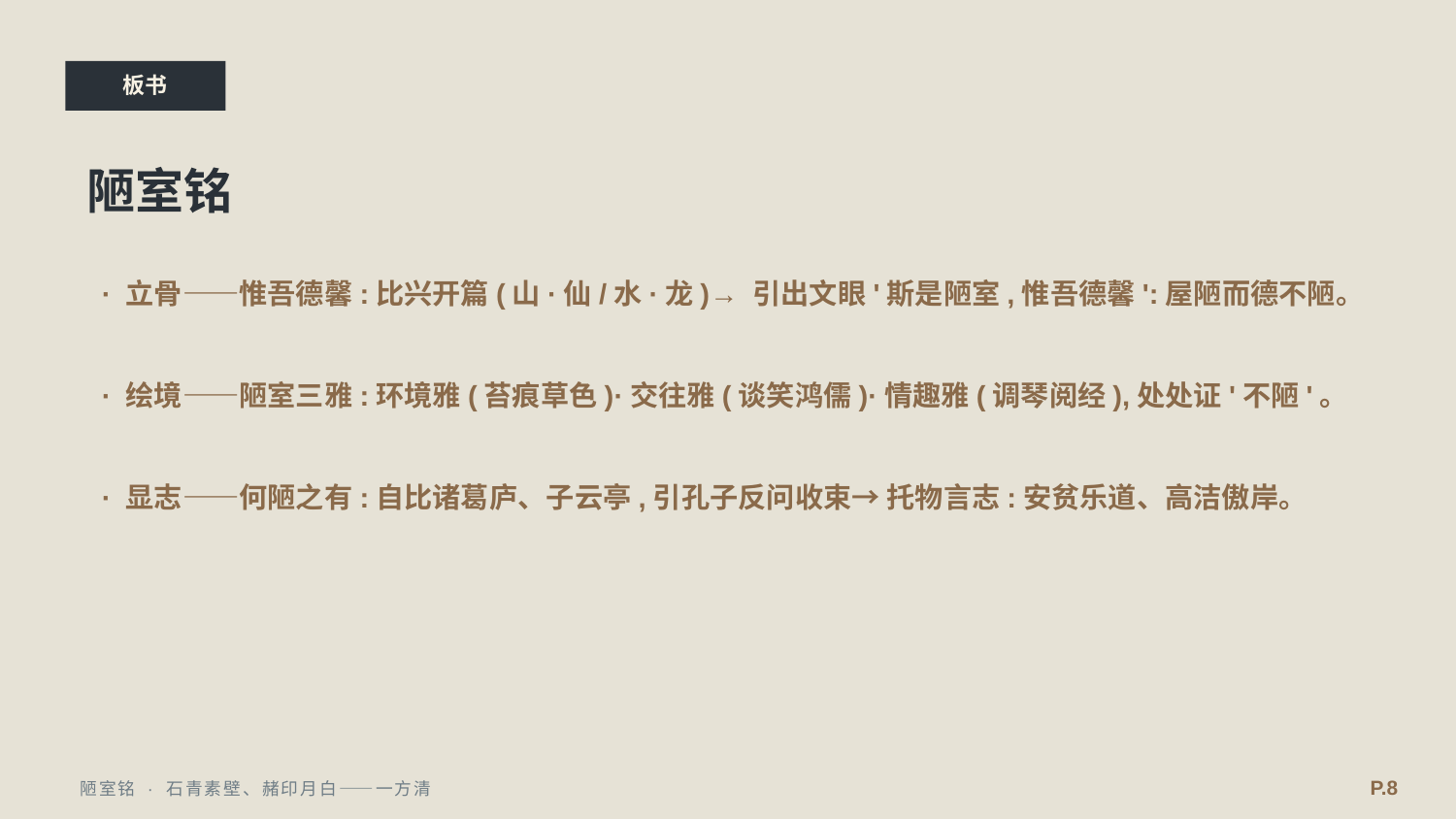

板书

陋室铭
· 立骨——惟吾德馨:比兴开篇(山·仙/水·龙)→ 引出文眼'斯是陋室,惟吾德馨':屋陋而德不陋。
· 绘境——陋室三雅:环境雅(苔痕草色)·交往雅(谈笑鸿儒)·情趣雅(调琴阅经),处处证'不陋'。
· 显志——何陋之有:自比诸葛庐、子云亭,引孔子反问收束→ 托物言志:安贫乐道、高洁傲岸。
P.8
陋室铭 · 石青素壁、赭印月白——一方清